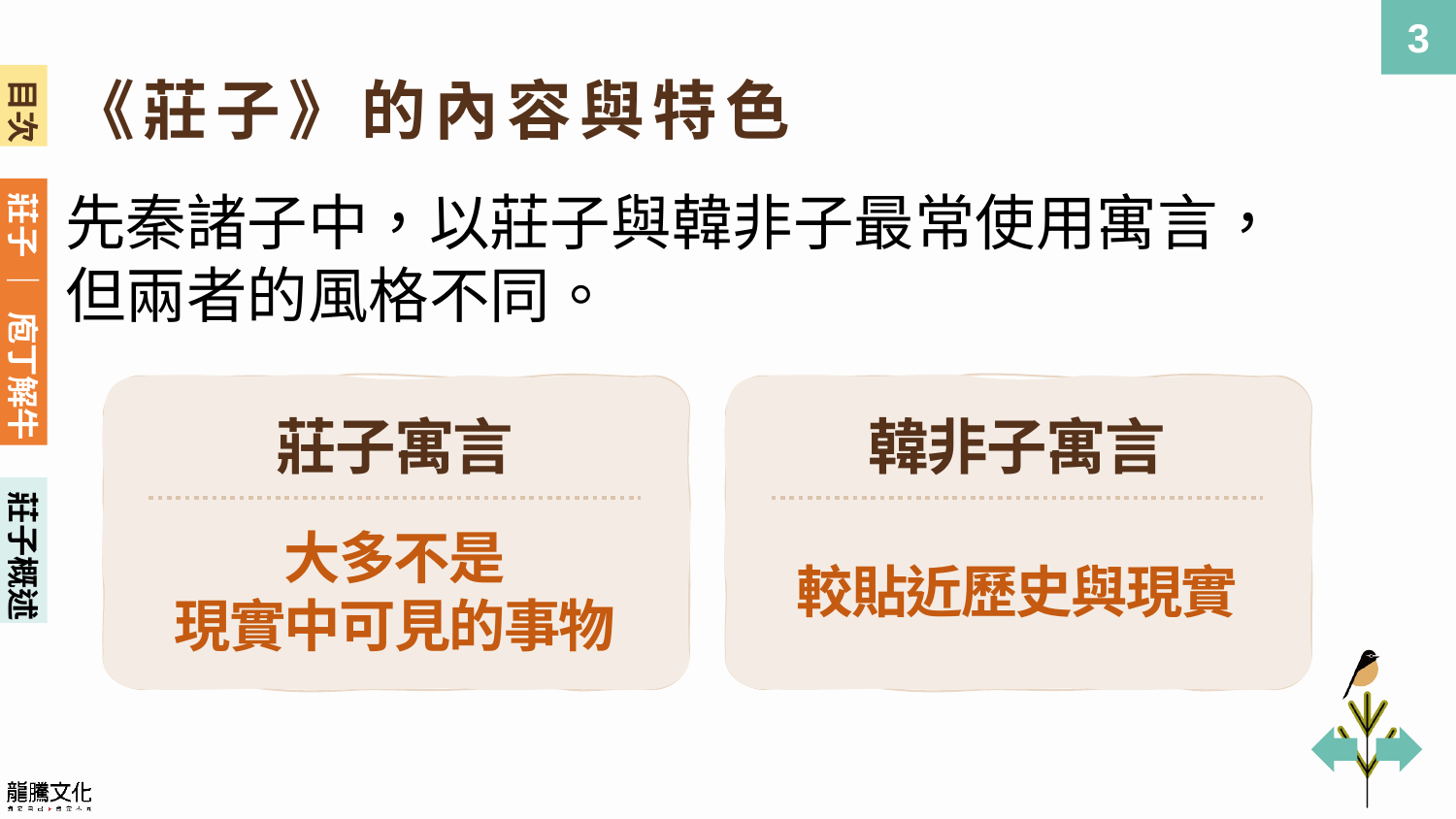

《莊子》的內容與特色
先秦諸子中，以莊子與韓非子最常使用寓言，但兩者的風格不同。

莊子寓言
韓非子寓言
莊子概述
大多不是
現實中可見的事物
較貼近歷史與現實